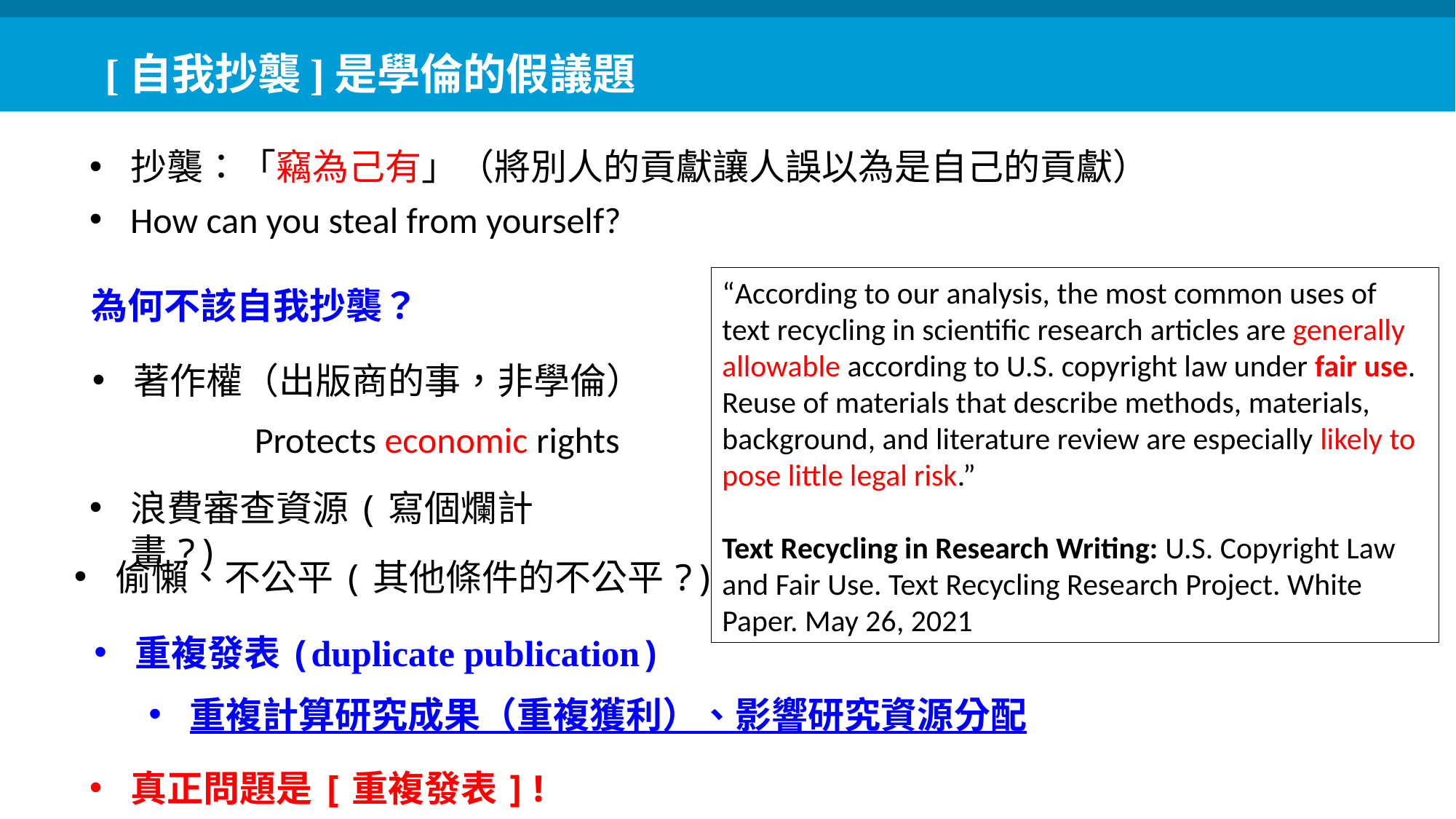

[自我抄襲]是學倫的假議題
抄襲：「竊為己有」（將別人的貢獻讓人誤以為是自己的貢獻）
How can you steal from yourself?
“According to our analysis, the most common uses of text recycling in scientific research articles are generally allowable according to U.S. copyright law under fair use. Reuse of materials that describe methods, materials, background, and literature review are especially likely to pose little legal risk.”

Text Recycling in Research Writing: U.S. Copyright Law and Fair Use. Text Recycling Research Project. White Paper. May 26, 2021
著作權（出版商的事，非學倫）
為何不該自我抄襲？
Protects economic rights
浪費審查資源(寫個爛計畫?)
偷懶、不公平(其他條件的不公平?)
重複發表(duplicate publication)
重複計算研究成果（重複獲利）、影響研究資源分配
真正問題是[重複發表]!